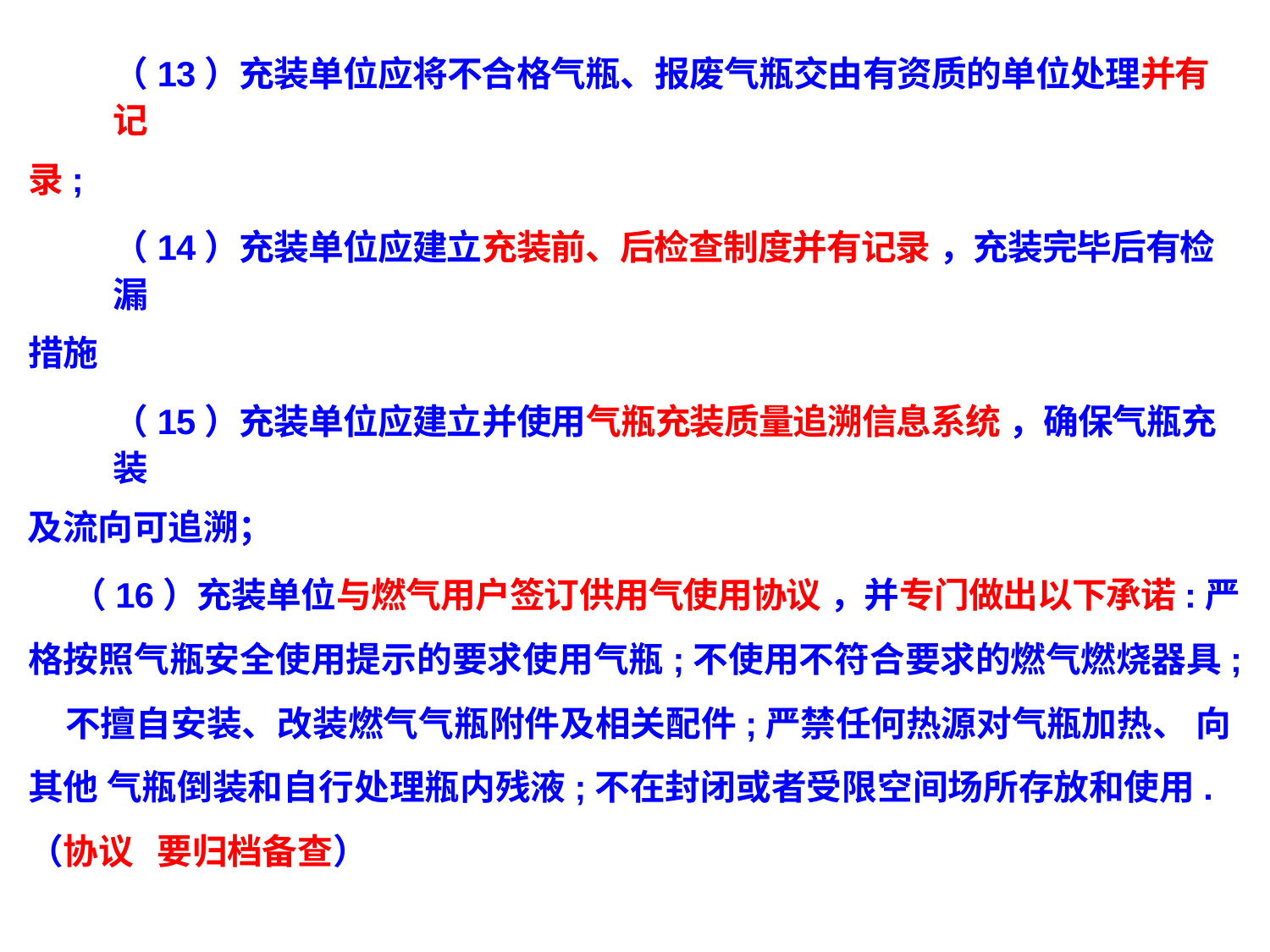

（13）充装单位应将不合格气瓶、报废气瓶交由有资质的单位处理并有记
录;
（14）充装单位应建立充装前、后检查制度并有记录 ，充装完毕后有检漏
措施
（15）充装单位应建立并使用气瓶充装质量追溯信息系统 ，确保气瓶充装
及流向可追溯；
（16）充装单位与燃气用户签订供用气使用协议 ，并专门做出以下承诺:严
格按照气瓶安全使用提示的要求使用气瓶;不使用不符合要求的燃气燃烧器具;   不擅自安装、改装燃气气瓶附件及相关配件;严禁任何热源对气瓶加热、 向其他 气瓶倒装和自行处理瓶内残液;不在封闭或者受限空间场所存放和使用.（协议   要归档备查）